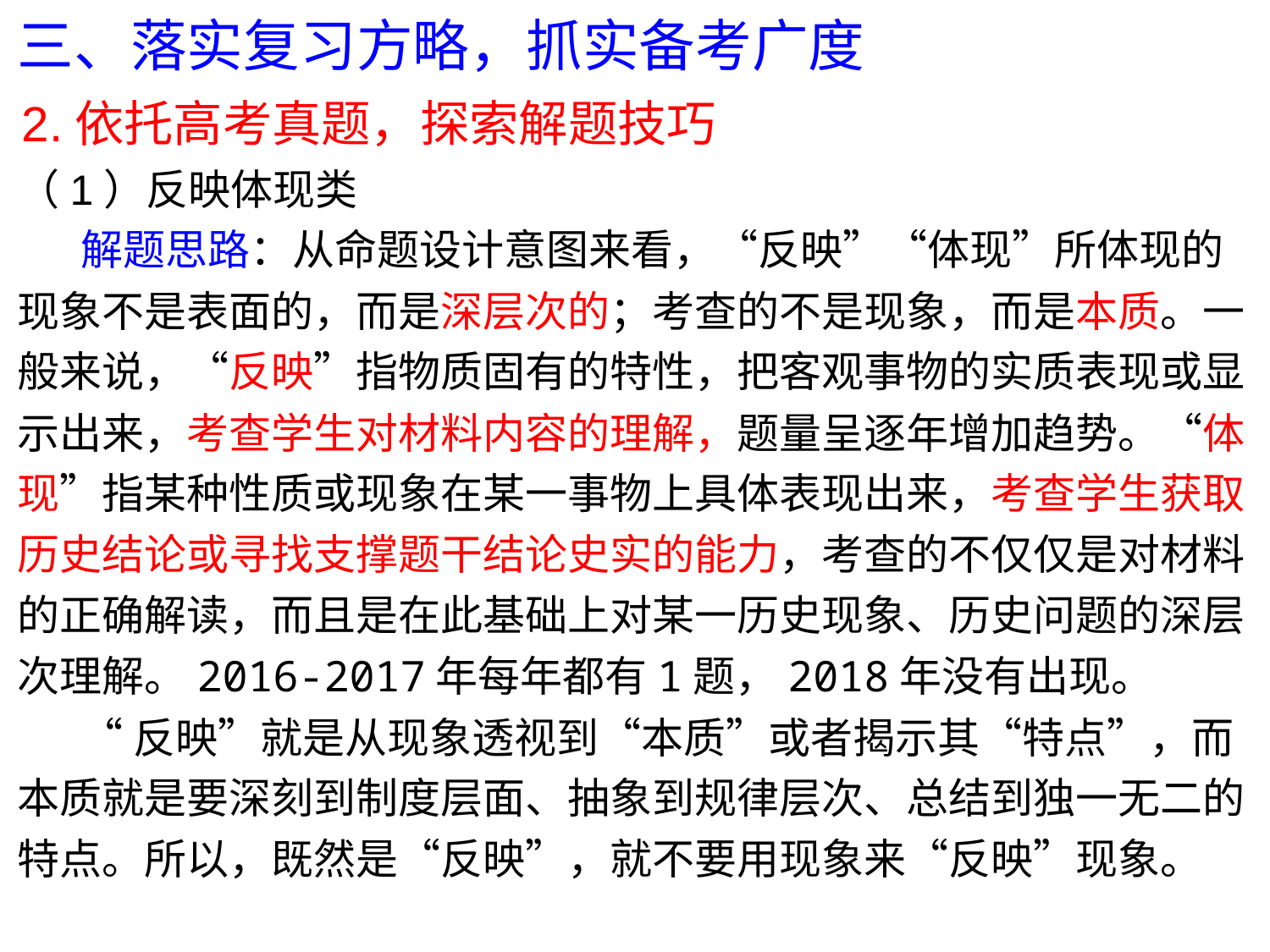

三、落实复习方略，抓实备考广度
2.依托高考真题，探索解题技巧
（1）反映体现类
解题思路：从命题设计意图来看，“反映”“体现”所体现的现象不是表面的，而是深层次的；考查的不是现象，而是本质。一般来说，“反映”指物质固有的特性，把客观事物的实质表现或显示出来，考查学生对材料内容的理解，题量呈逐年增加趋势。“体现”指某种性质或现象在某一事物上具体表现出来，考查学生获取历史结论或寻找支撑题干结论史实的能力，考查的不仅仅是对材料的正确解读，而且是在此基础上对某一历史现象、历史问题的深层次理解。2016-2017年每年都有1题，2018年没有出现。
“反映”就是从现象透视到“本质”或者揭示其“特点”，而本质就是要深刻到制度层面、抽象到规律层次、总结到独一无二的特点。所以，既然是“反映”，就不要用现象来“反映”现象。